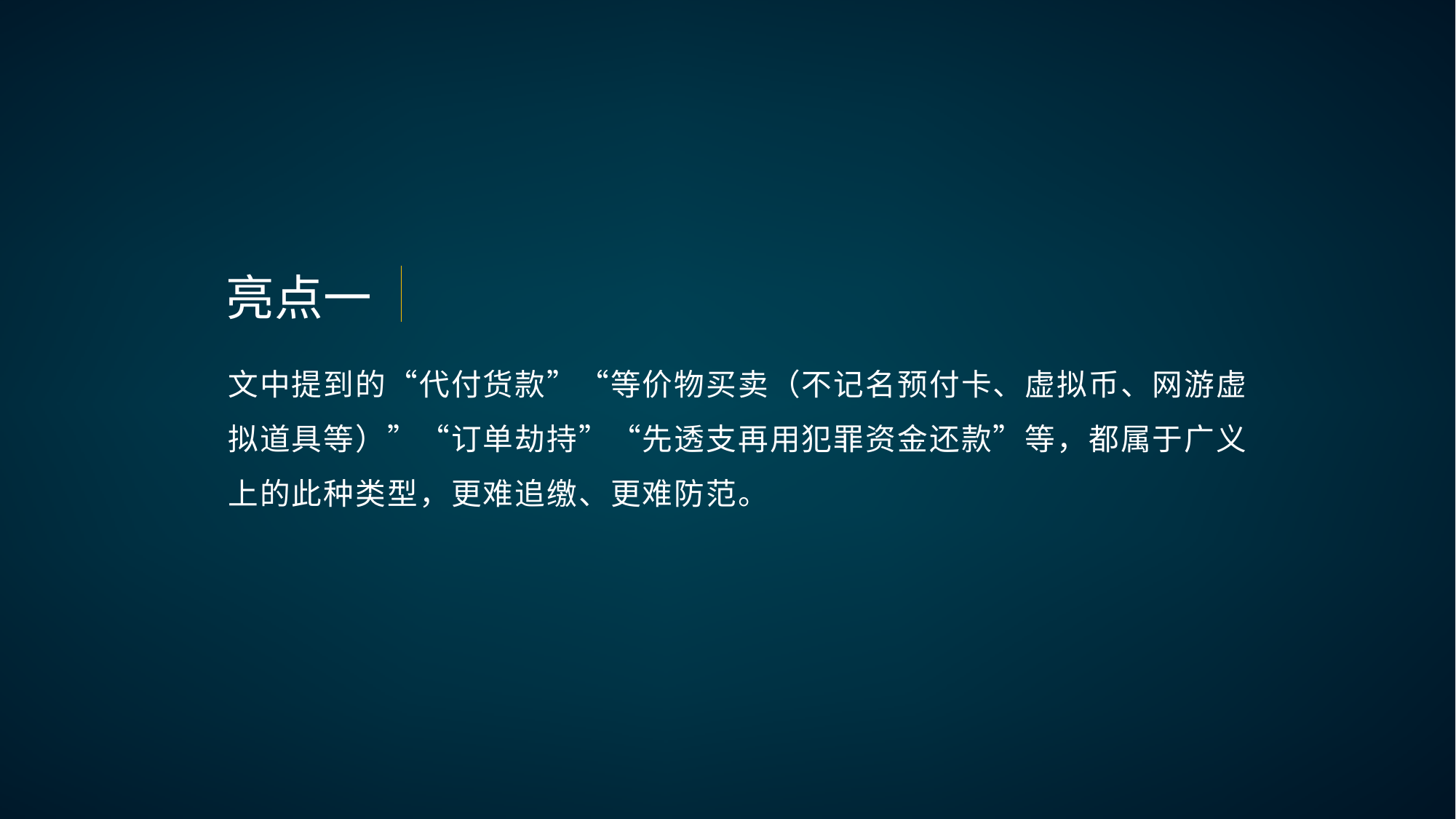

亮点一
文中提到的“代付货款”“等价物买卖（不记名预付卡、虚拟币、网游虚拟道具等）”“订单劫持”“先透支再用犯罪资金还款”等，都属于广义上的此种类型，更难追缴、更难防范。